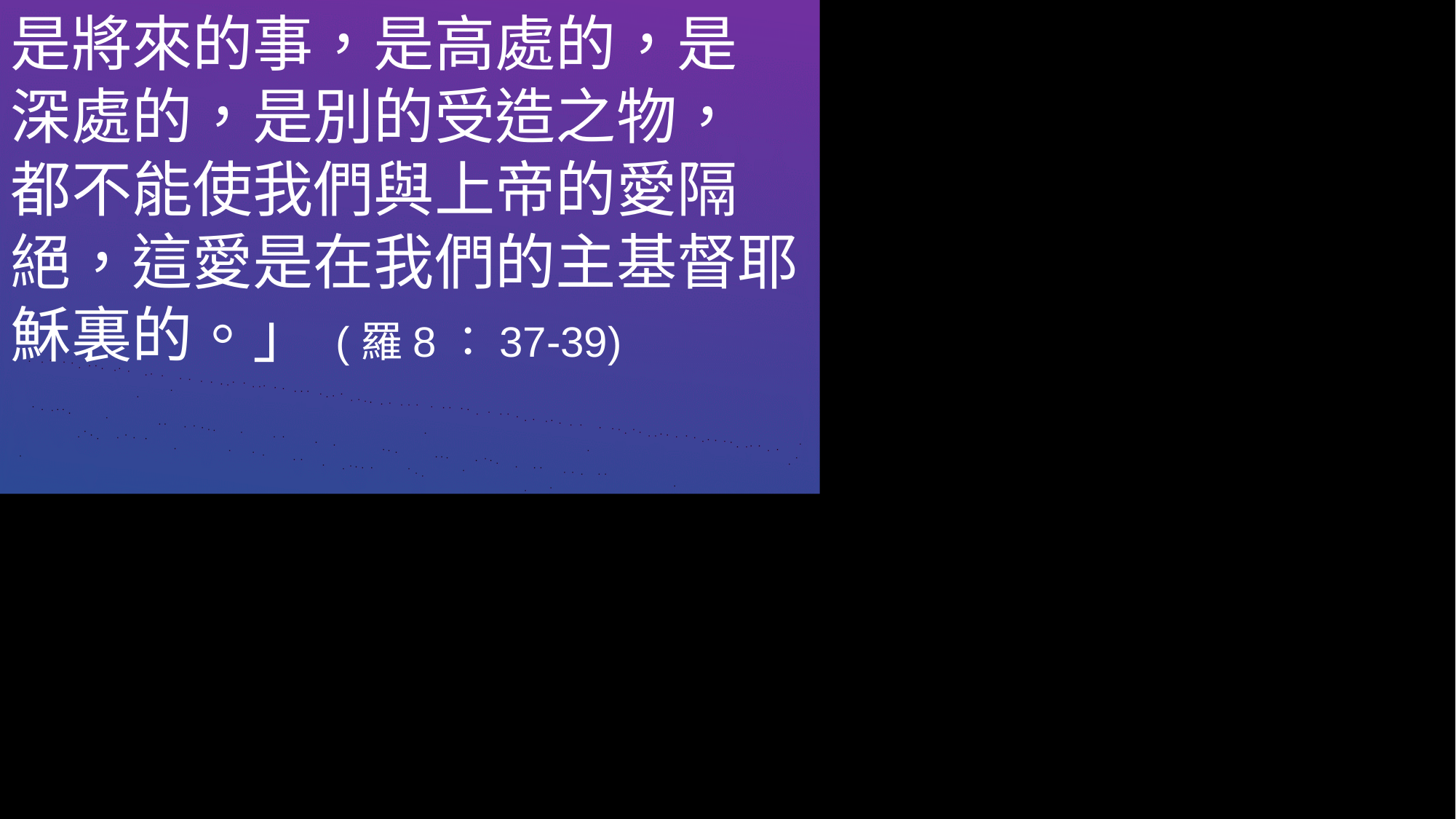

是將來的事，是高處的，是
深處的，是別的受造之物，
都不能使我們與上帝的愛隔絕，這愛是在我們的主基督耶穌裏的。」 (羅8：37-39)